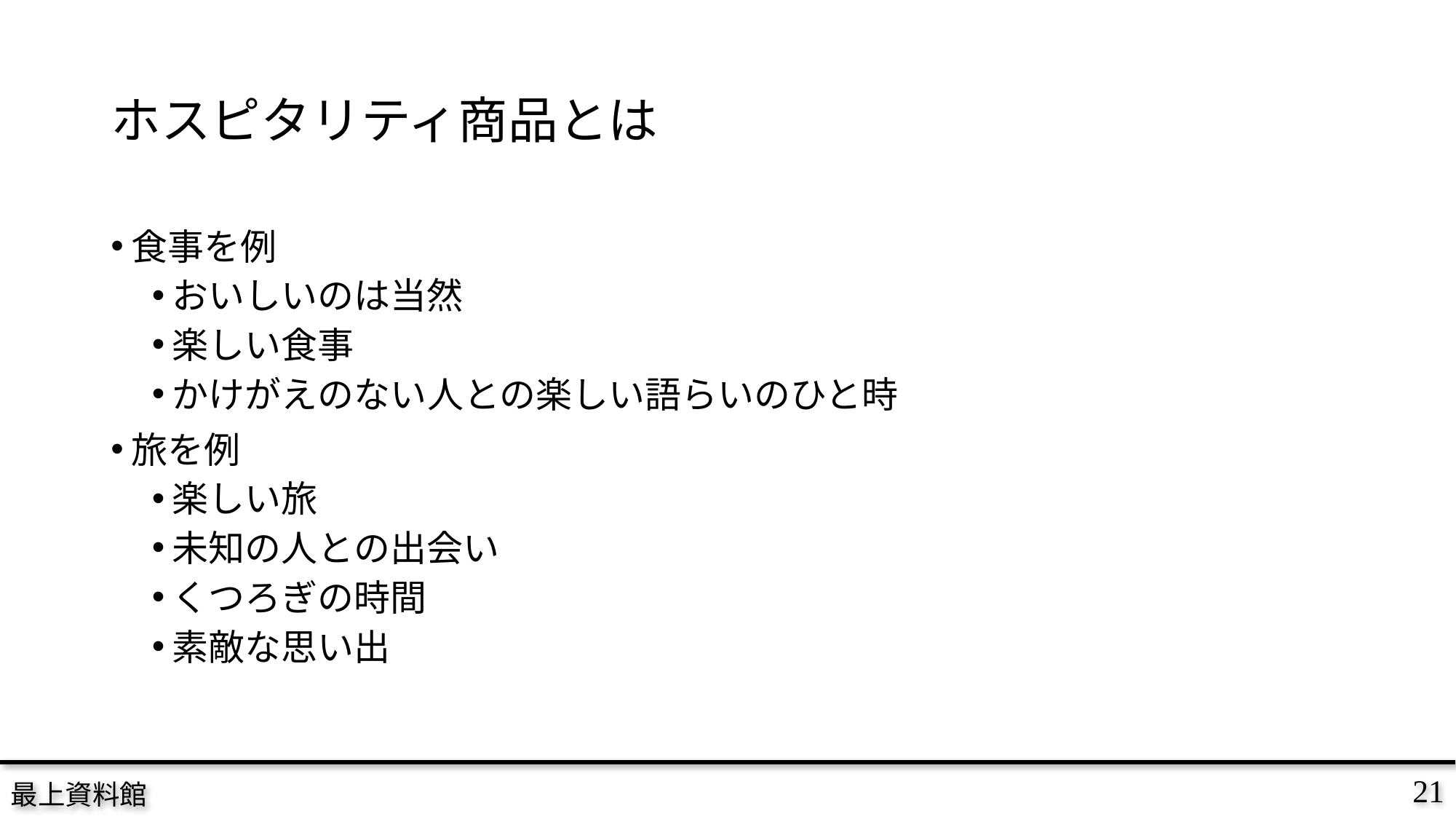

# ホスピタリティ商品とは
食事を例
おいしいのは当然
楽しい食事
かけがえのない人との楽しい語らいのひと時
旅を例
楽しい旅
未知の人との出会い
くつろぎの時間
素敵な思い出